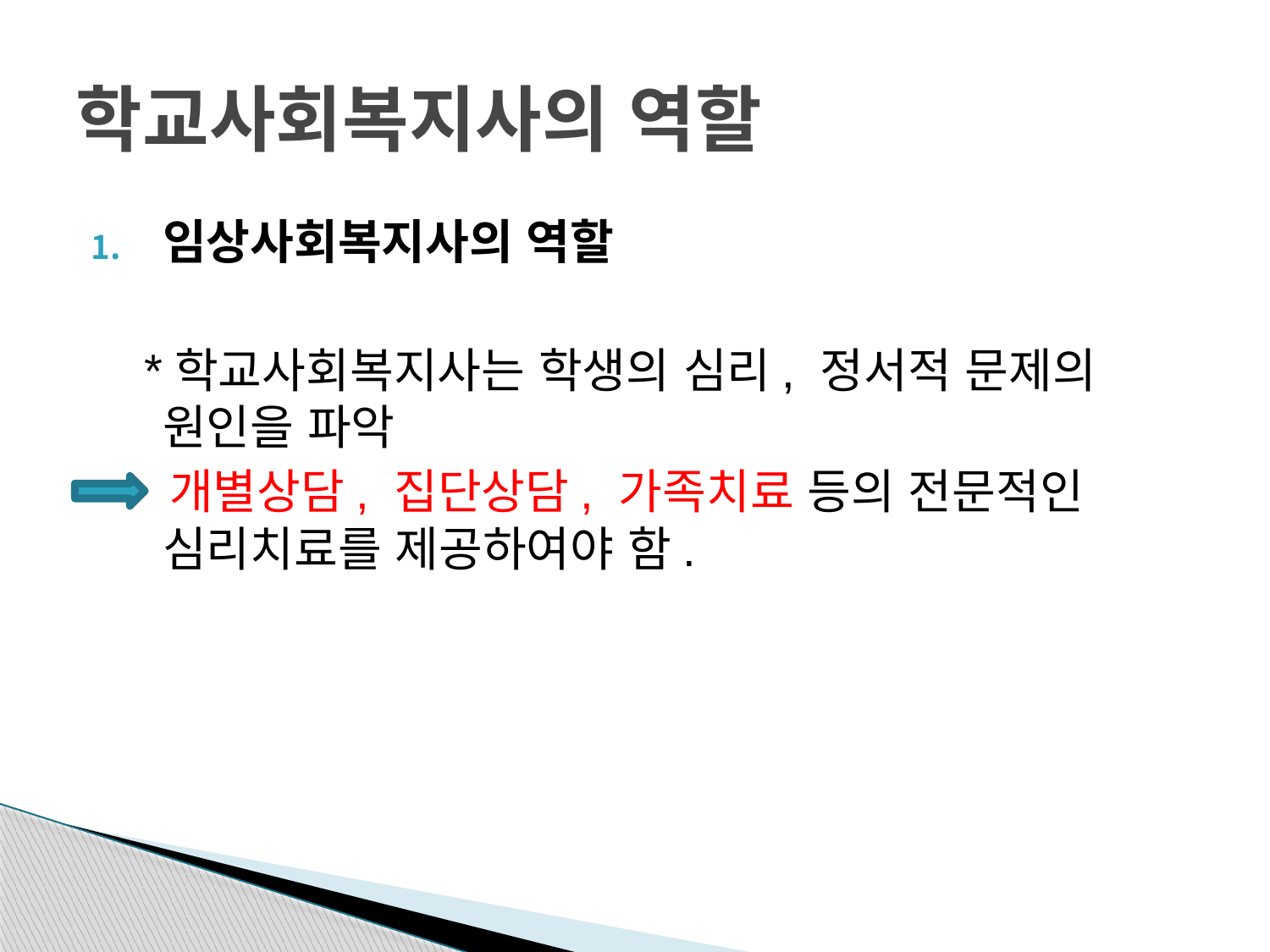

# 학교사회복지사의 역할
임상사회복지사의 역할

    *학교사회복지사는 학생의 심리, 정서적 문제의 원인을 파악
     개별상담, 집단상담, 가족치료 등의 전문적인 심리치료를 제공하여야 함.